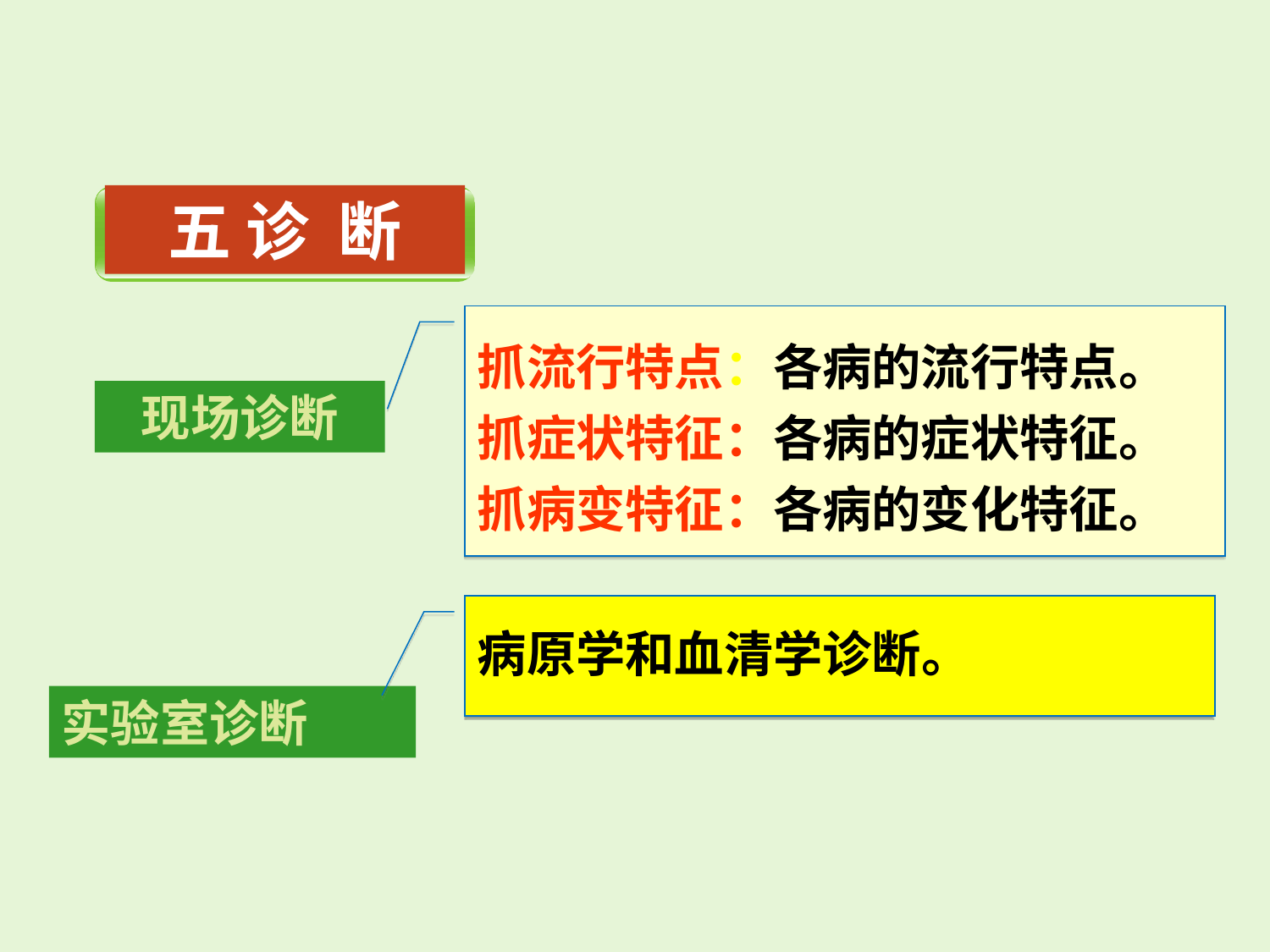

五 诊  断

抓流行特点：各病的流行特点。
抓症状特征：各病的症状特征。
抓病变特征：各病的变化特征。
现场诊断
病原学和血清学诊断。
实验室诊断